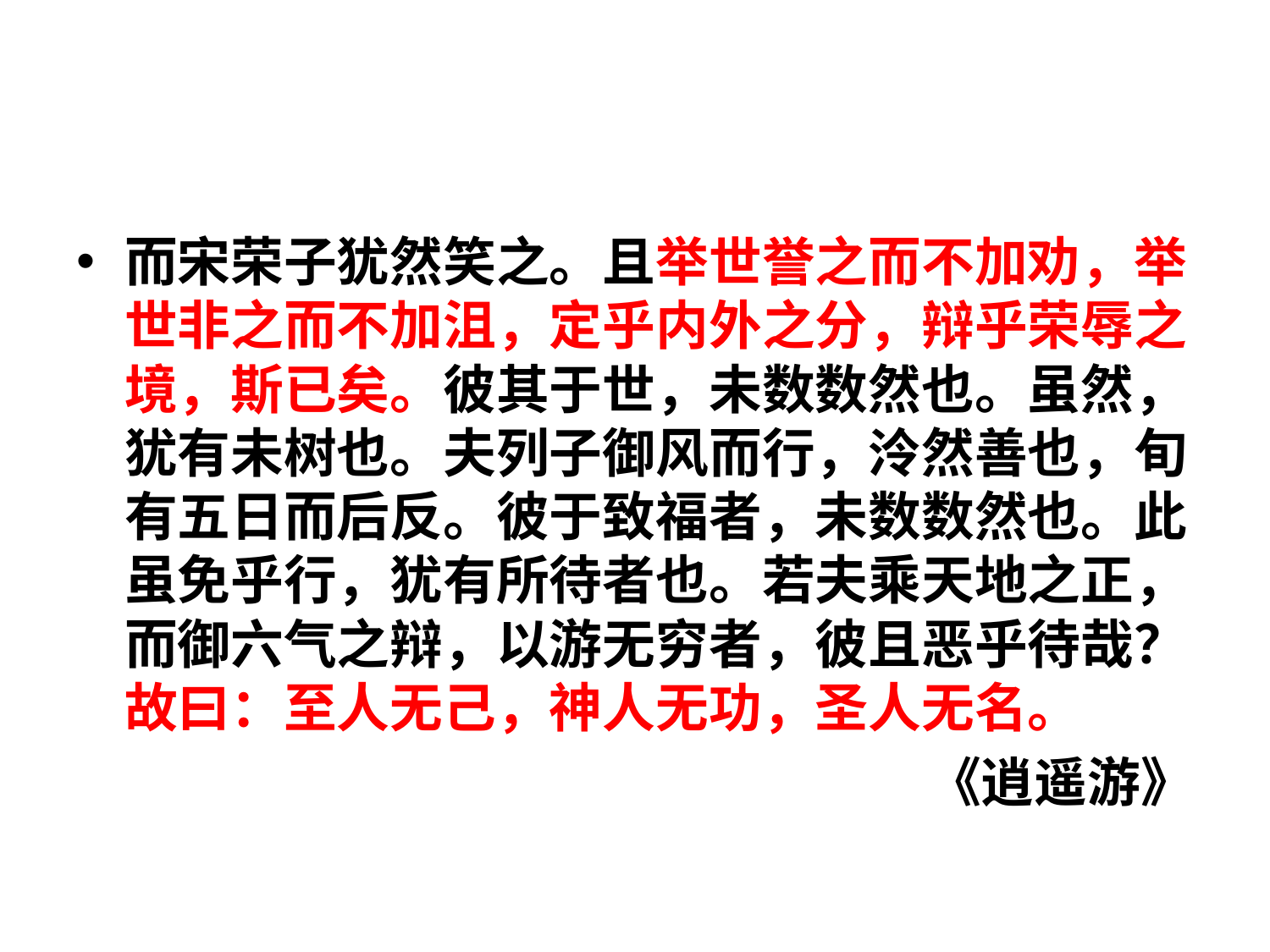

而宋荣子犹然笑之。且举世誉之而不加劝，举世非之而不加沮，定乎内外之分，辩乎荣辱之境，斯已矣。彼其于世，未数数然也。虽然，犹有未树也。夫列子御风而行，泠然善也，旬有五日而后反。彼于致福者，未数数然也。此虽免乎行，犹有所待者也。若夫乘天地之正，而御六气之辩，以游无穷者，彼且恶乎待哉？故曰：至人无己，神人无功，圣人无名。
《逍遥游》